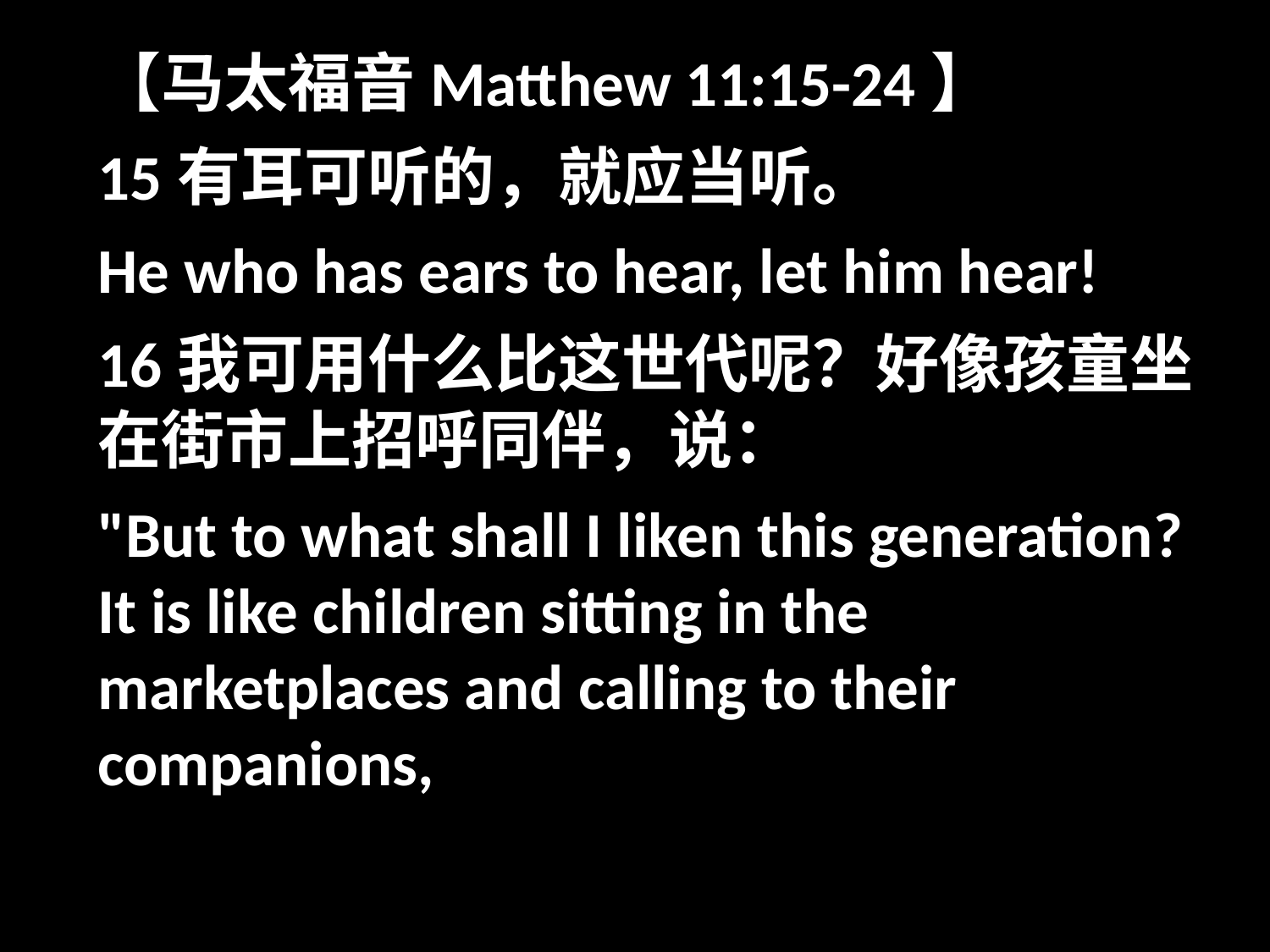

【马太福音Matthew 11:15-24】
15有耳可听的，就应当听。
He who has ears to hear, let him hear!
16我可用什么比这世代呢？好像孩童坐在街市上招呼同伴，说：
"But to what shall I liken this generation? It is like children sitting in the marketplaces and calling to their companions,